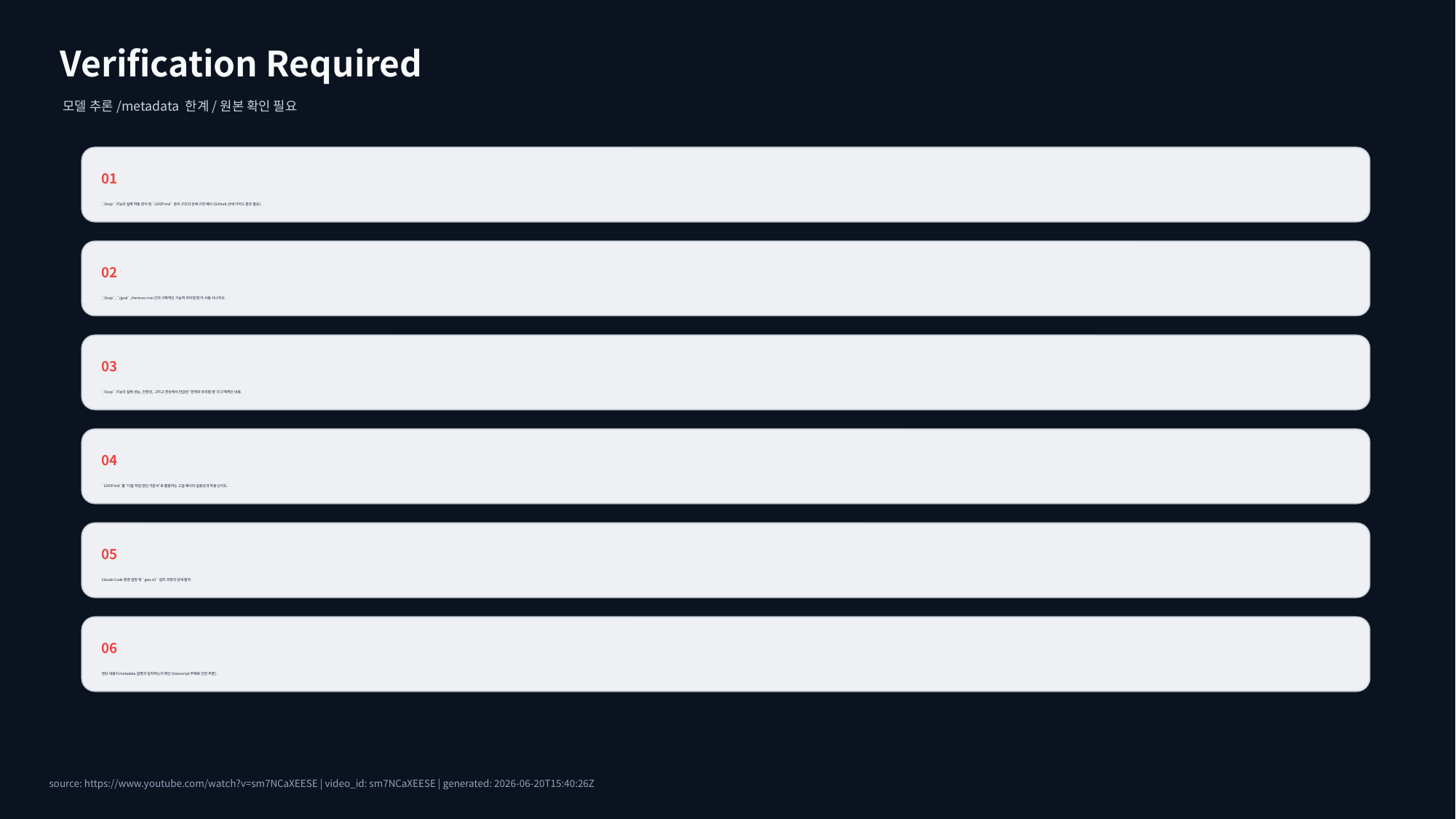

Verification Required
모델 추론/metadata 한계/원본 확인 필요

01
`/loop` 기능의 실제 작동 방식 및 `LOOP.md` 문서 구조의 상세 구현 예시 (GitHub 상세 가이드 참조 필요).

02
`/loop`, `/goal`, Hermes cron 간의 구체적인 기능적 차이점 및 각 사용 시나리오.

03
`/loop` 기능의 실제 성능, 안정성, 그리고 영상에서 언급된 '한계와 유의할 점'의 구체적인 내용.

04
`LOOP.md`를 '다음 작업 판단 기준서'로 활용하는 고급 예시의 실용성과 적용 난이도.

05
Claude Code 환경 설정 및 `gws cli` 설치 과정의 상세 절차.

06
영상 내용이 metadata 설명과 일치하는지 확인 (transcript 부재로 인한 추론).
source: https://www.youtube.com/watch?v=sm7NCaXEESE | video_id: sm7NCaXEESE | generated: 2026-06-20T15:40:26Z